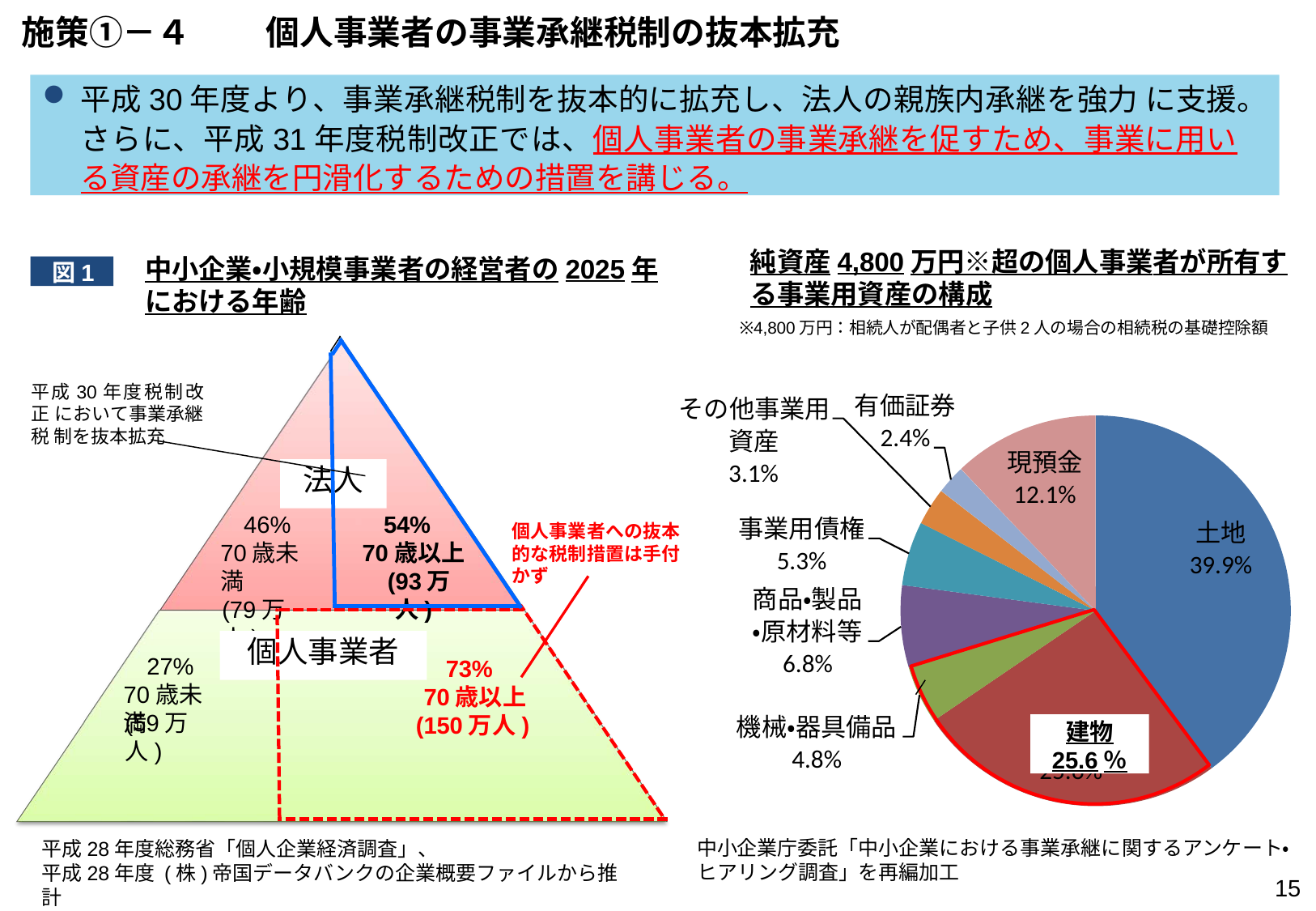

# 施策①－４ 	個人事業者の事業承継税制の抜本拡充
平成30年度より、事業承継税制を抜本的に拡充し、法人の親族内承継を強力 に支援。さらに、平成31年度税制改正では、個人事業者の事業承継を促すため、事業に用いる資産の承継を円滑化するための措置を講じる。
純資産4,800万円※超の個人事業者が所有する事業用資産の構成
中小企業・小規模事業者の経営者の2025年	図 における年齢
図1
※4,800万円：相続人が配偶者と子供2人の場合の相続税の基礎控除額

平成30年度税制改正 において事業承継税 制を抜本拡充
有価証券
2.4%
その他事業用 資産 3.1%

現預金
12.1%

法人

46%
54%
70歳以上  (93万人)
事業用債権
5.3%
商品・製品
・原材料等
6.8%
土地
39.9%
個人事業者への抜本 的な税制措置は手付 かず

70歳未満
(79万人)

個人事業者

27%
73%
70歳未満

70歳以上 (150万人)

(59万人)
機械・器具備品
4.8%
建物
25.6％
建物
25.6%

中小企業庁委託「中小企業における事業承継に関するアンケート・
平成28年度総務省「個人企業経済調査」、
平成28年度 (株)帝国データバンクの企業概要ファイルから推計
ヒアリング調査」を再編加工
15